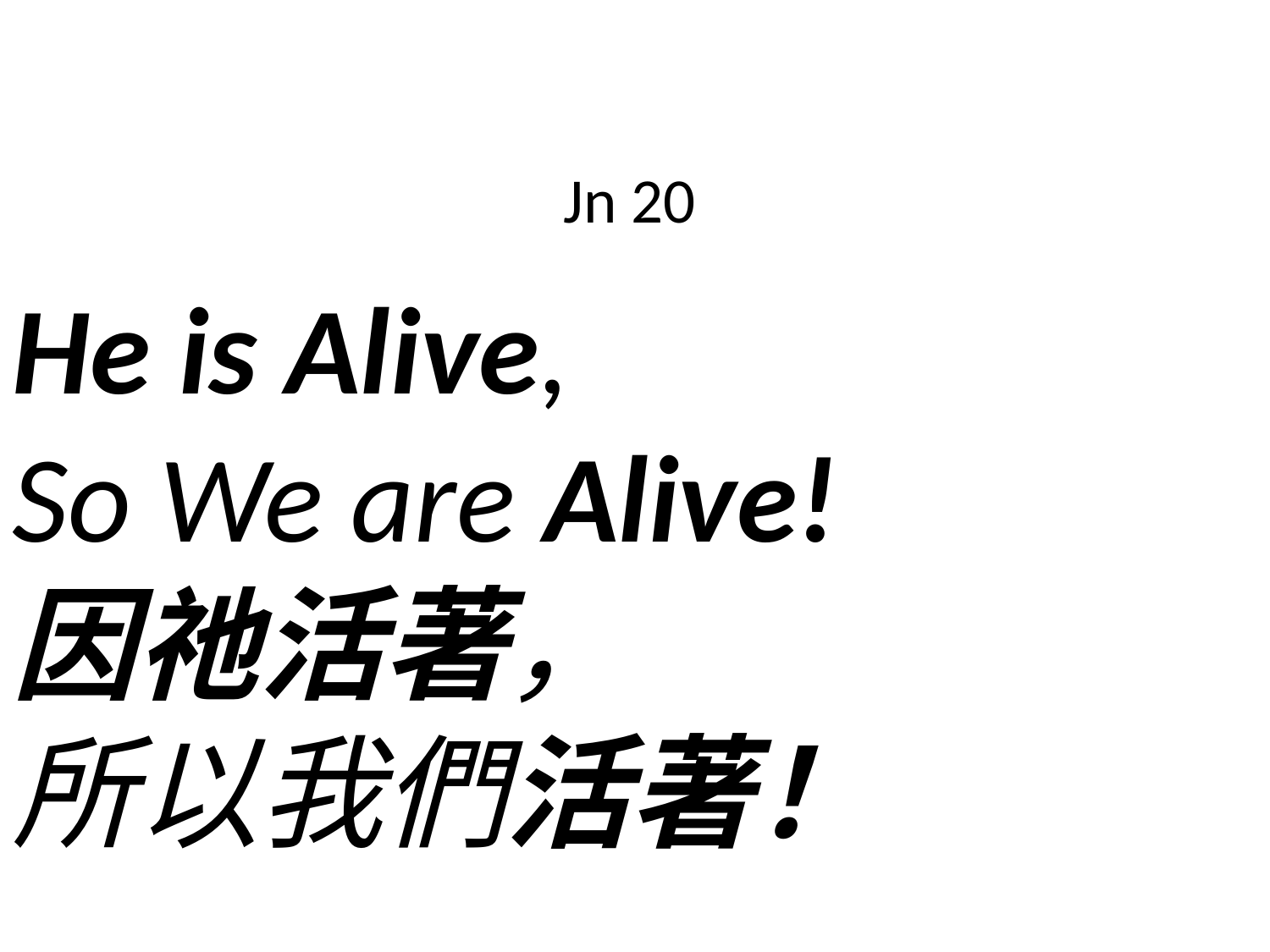

Jn 20
He is Alive,
So We are Alive!
因祂活著，
所以我們活著！